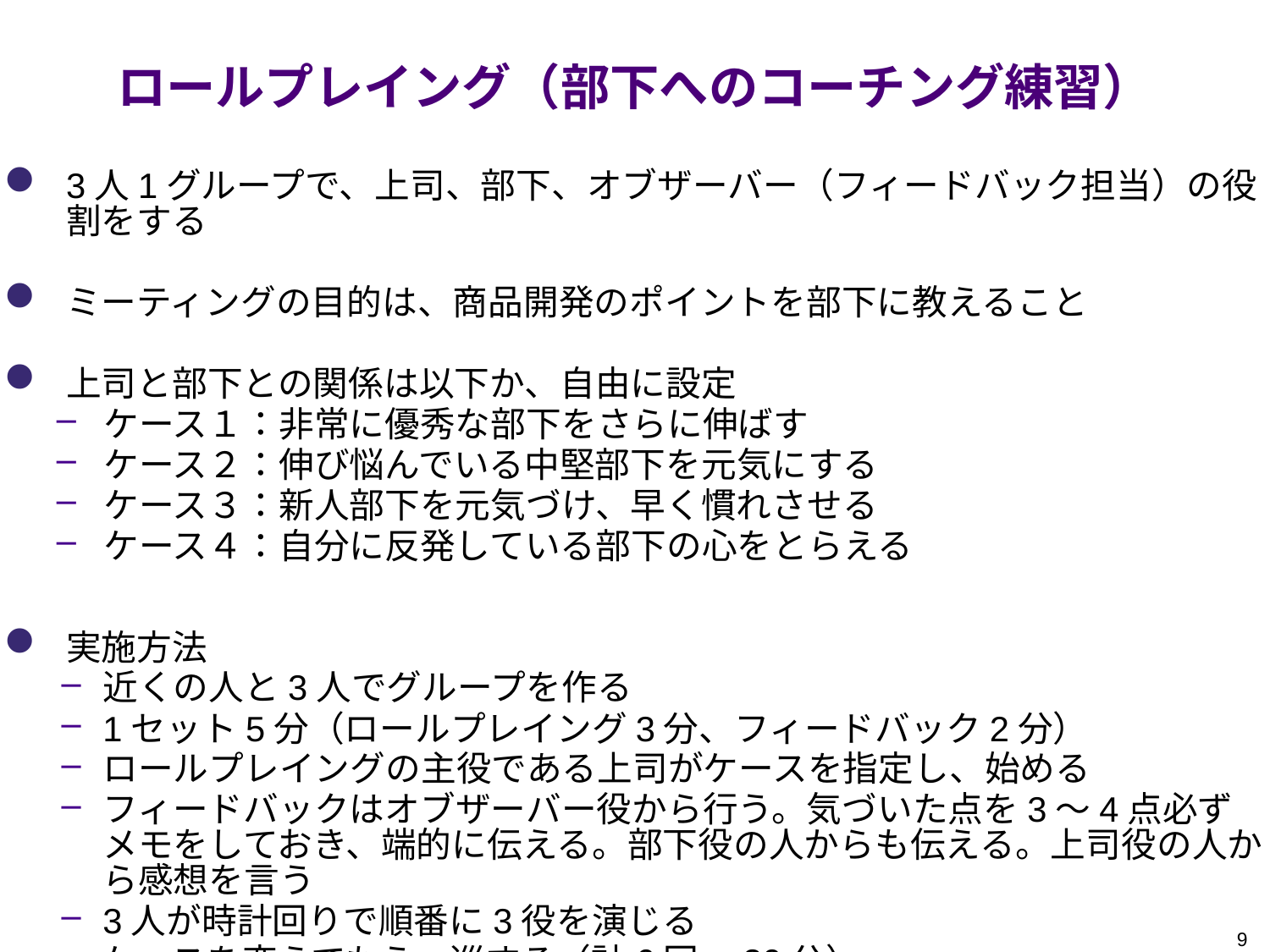

# ロールプレイング（部下へのコーチング練習）
3人1グループで、上司、部下、オブザーバー（フィードバック担当）の役割をする

ミーティングの目的は、商品開発のポイントを部下に教えること

上司と部下との関係は以下か、自由に設定
ケース１：非常に優秀な部下をさらに伸ばす
ケース２：伸び悩んでいる中堅部下を元気にする
ケース３：新人部下を元気づけ、早く慣れさせる
ケース４：自分に反発している部下の心をとらえる

実施方法
近くの人と3人でグループを作る
1セット5分（ロールプレイング3分、フィードバック2分）
ロールプレイングの主役である上司がケースを指定し、始める
フィードバックはオブザーバー役から行う。気づいた点を3～4点必ずメモをしておき、端的に伝える。部下役の人からも伝える。上司役の人から感想を言う
3人が時計回りで順番に3役を演じる
ケースを変えてもう一巡する（計6回、30分）
9